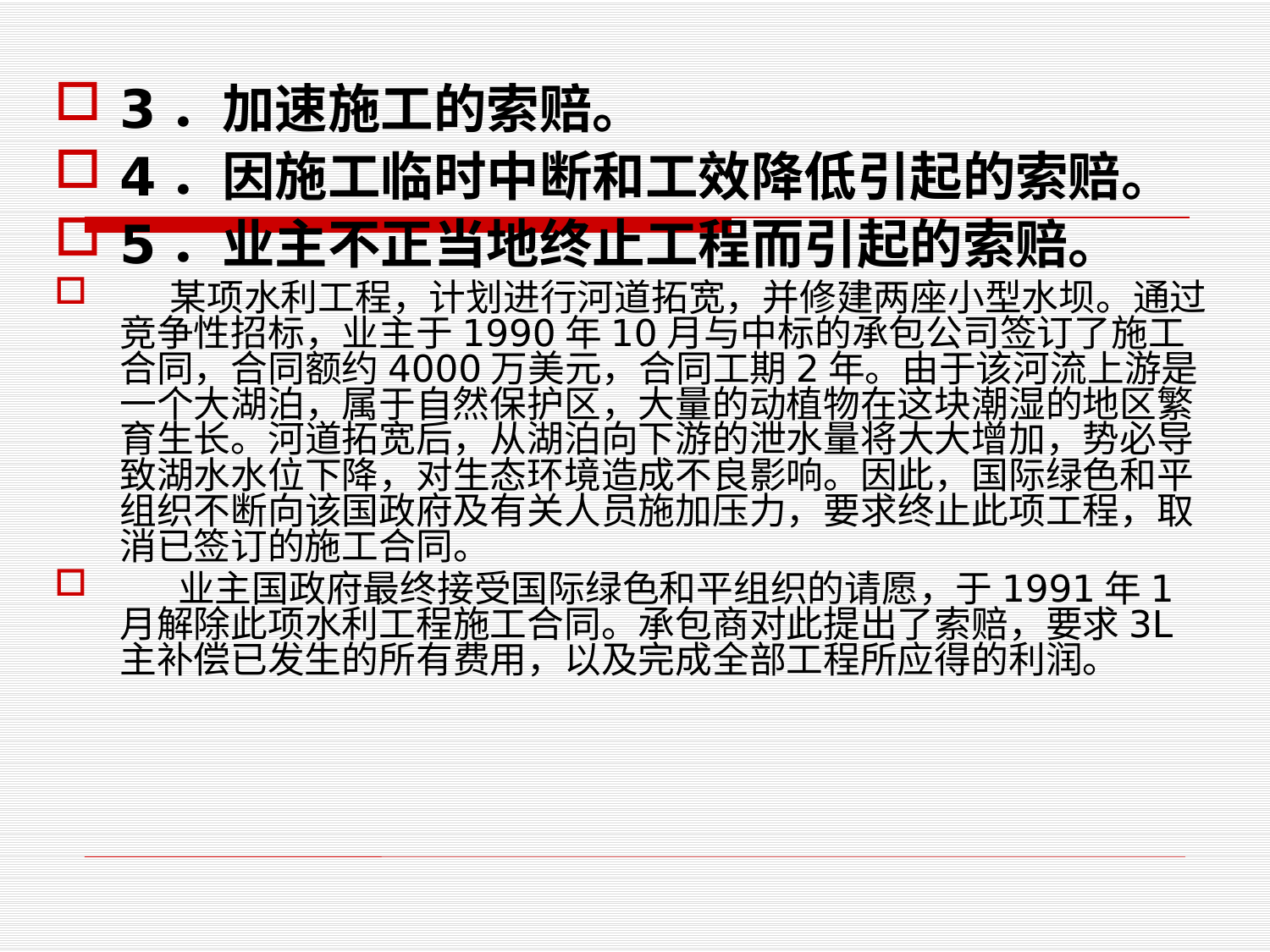

3．加速施工的索赔。
4．因施工临时中断和工效降低引起的索赔。
5．业主不正当地终止工程而引起的索赔。
     某项水利工程，计划进行河道拓宽，并修建两座小型水坝。通过竞争性招标，业主于1990年10月与中标的承包公司签订了施工合同，合同额约4000万美元，合同工期2年。由于该河流上游是一个大湖泊，属于自然保护区，大量的动植物在这块潮湿的地区繁育生长。河道拓宽后，从湖泊向下游的泄水量将大大增加，势必导致湖水水位下降，对生态环境造成不良影响。因此，国际绿色和平组织不断向该国政府及有关人员施加压力，要求终止此项工程，取消已签订的施工合同。
      业主国政府最终接受国际绿色和平组织的请愿，于1991年1月解除此项水利工程施工合同。承包商对此提出了索赔，要求3L主补偿已发生的所有费用，以及完成全部工程所应得的利润。